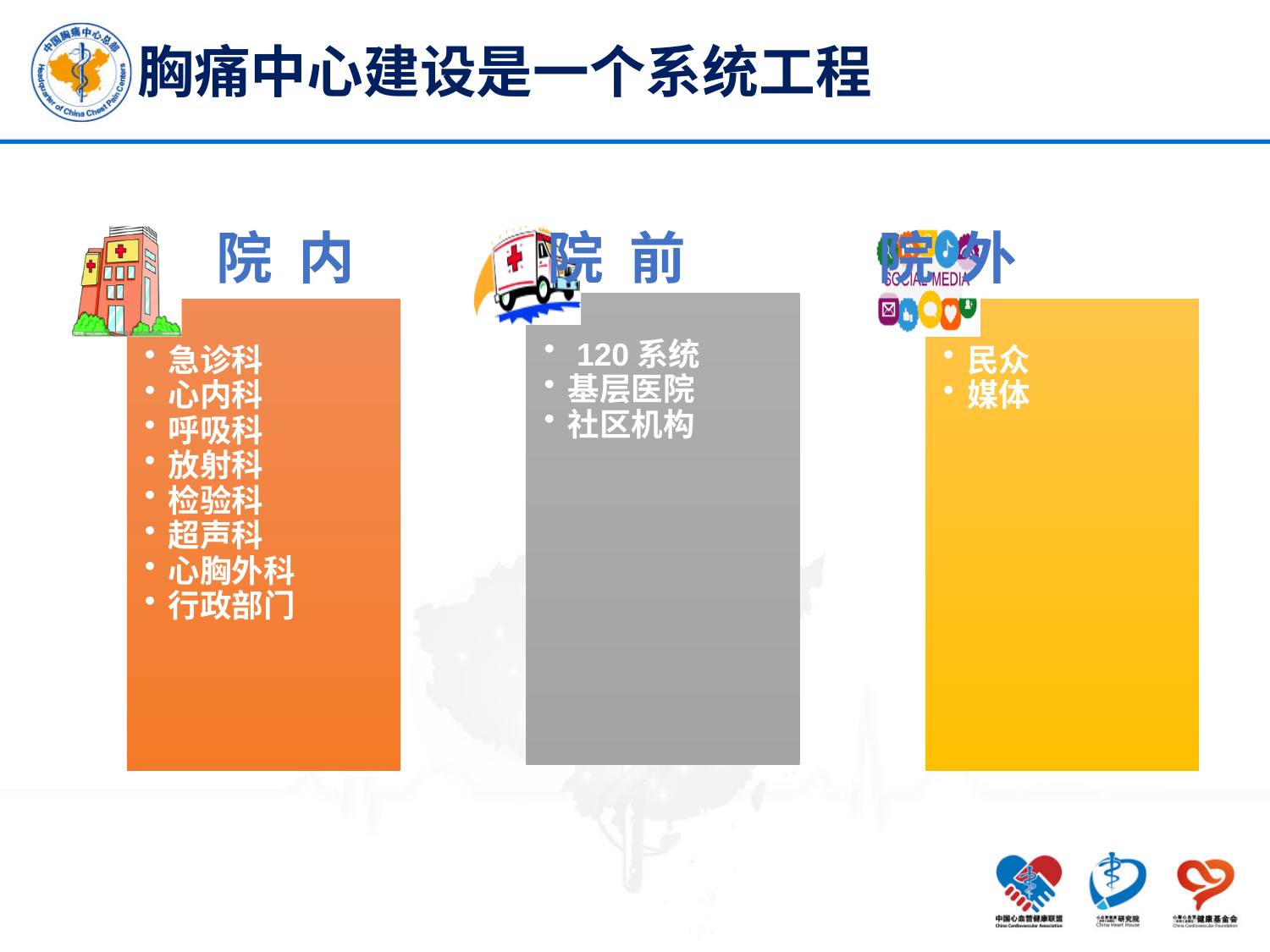

# 胸痛中心建设是一个系统工程

急诊科
心内科
呼吸科
放射科
检验科
超声科
心胸外科
行政部门

 120系统
基层医院
社区机构

民众
媒体
 院  内               院  前               院  外